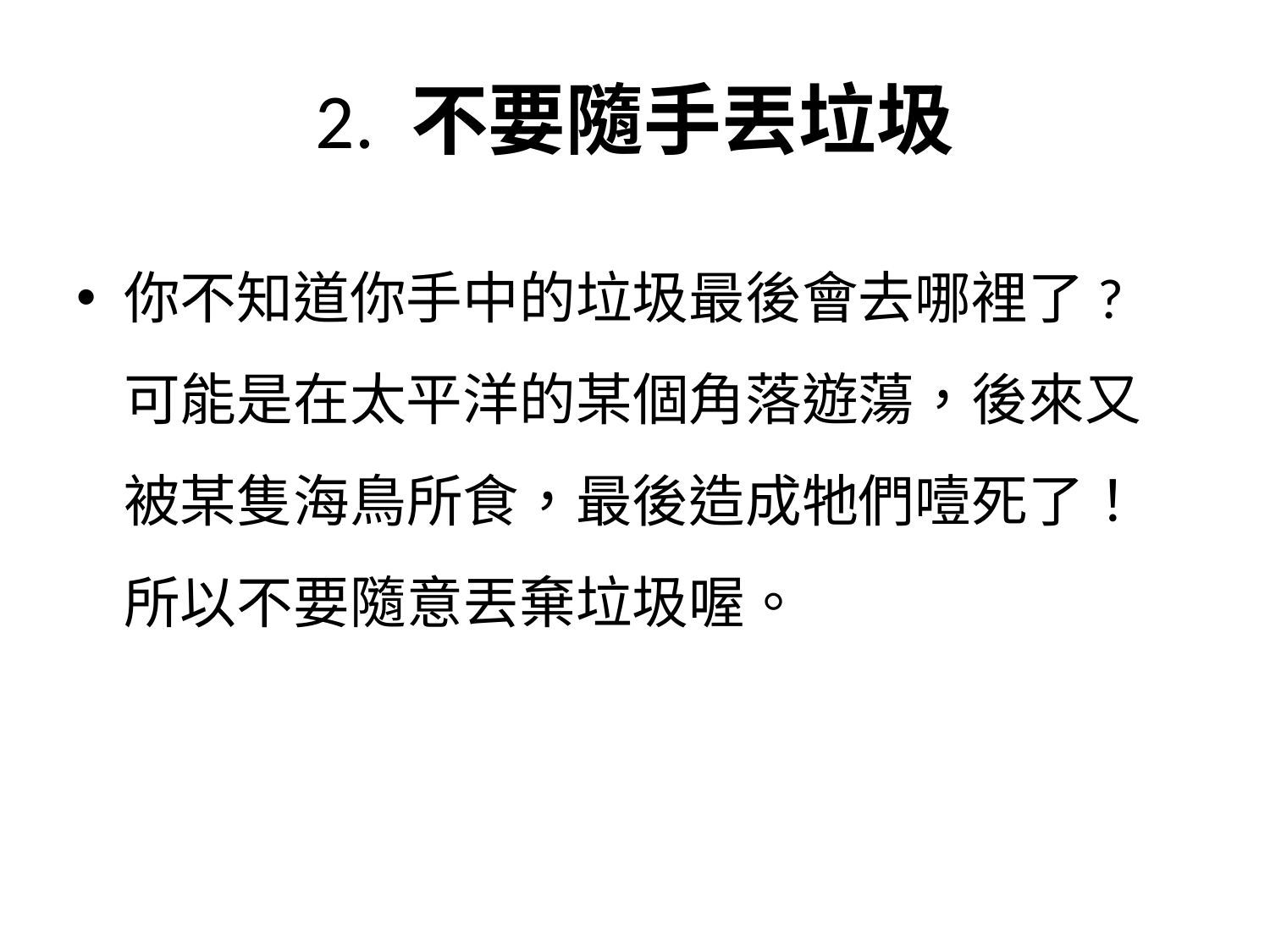

# 2. 不要隨手丟垃圾
你不知道你手中的垃圾最後會去哪裡了?可能是在太平洋的某個角落遊蕩，後來又被某隻海鳥所食，最後造成牠們噎死了！所以不要隨意丟棄垃圾喔。